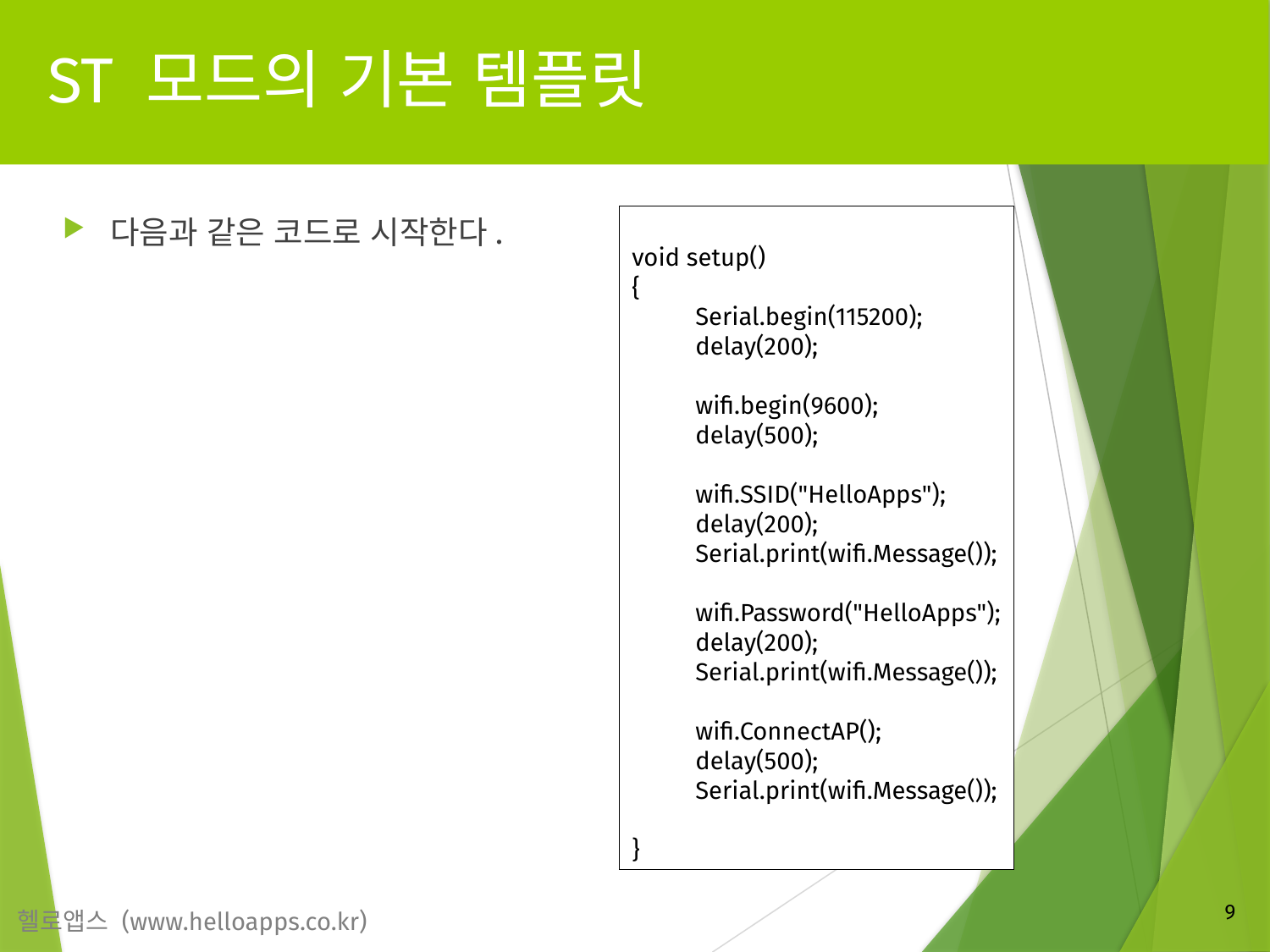

# ST 모드의 기본 템플릿
다음과 같은 코드로 시작한다.

void setup()
{
Serial.begin(115200);
delay(200);

wifi.begin(9600);
delay(500);

wifi.SSID("HelloApps");
delay(200);
Serial.print(wifi.Message());

wifi.Password("HelloApps");
delay(200);
Serial.print(wifi.Message());

wifi.ConnectAP();
delay(500);
Serial.print(wifi.Message());

}
9